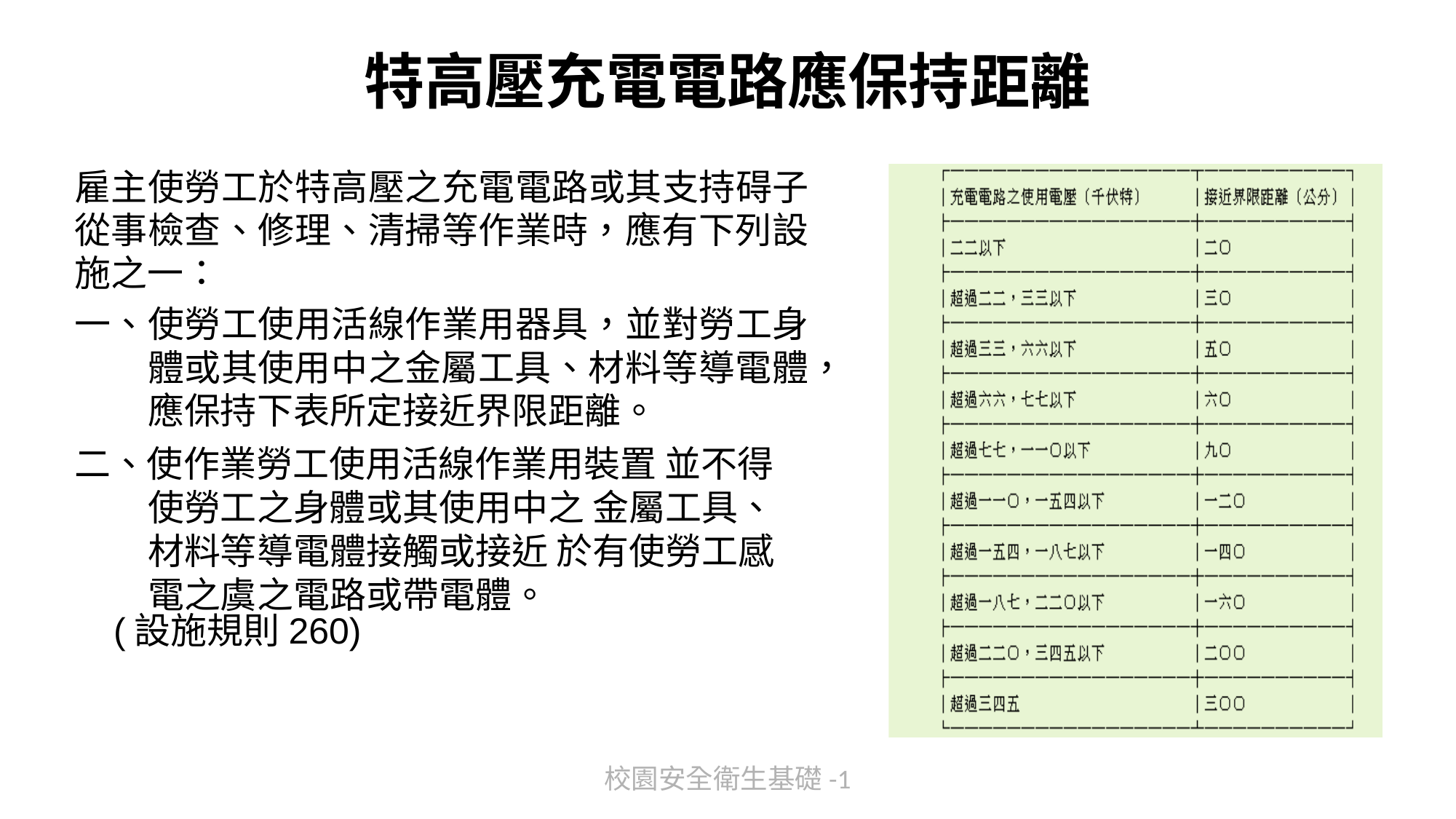

# 特高壓充電電路應保持距離
雇主使勞工於特高壓之充電電路或其支持碍子從事檢查、修理、清掃等作業時，應有下列設施之一：
一、使勞工使用活線作業用器具，並對勞工身體或其使用中之金屬工具、材料等導電體，應保持下表所定接近界限距離。
二、使作業勞工使用活線作業用裝置 並不得使勞工之身體或其使用中之 金屬工具、材料等導電體接觸或接近 於有使勞工感電之虞之電路或帶電體。
    (設施規則260)

校園安全衛生基礎-1
240